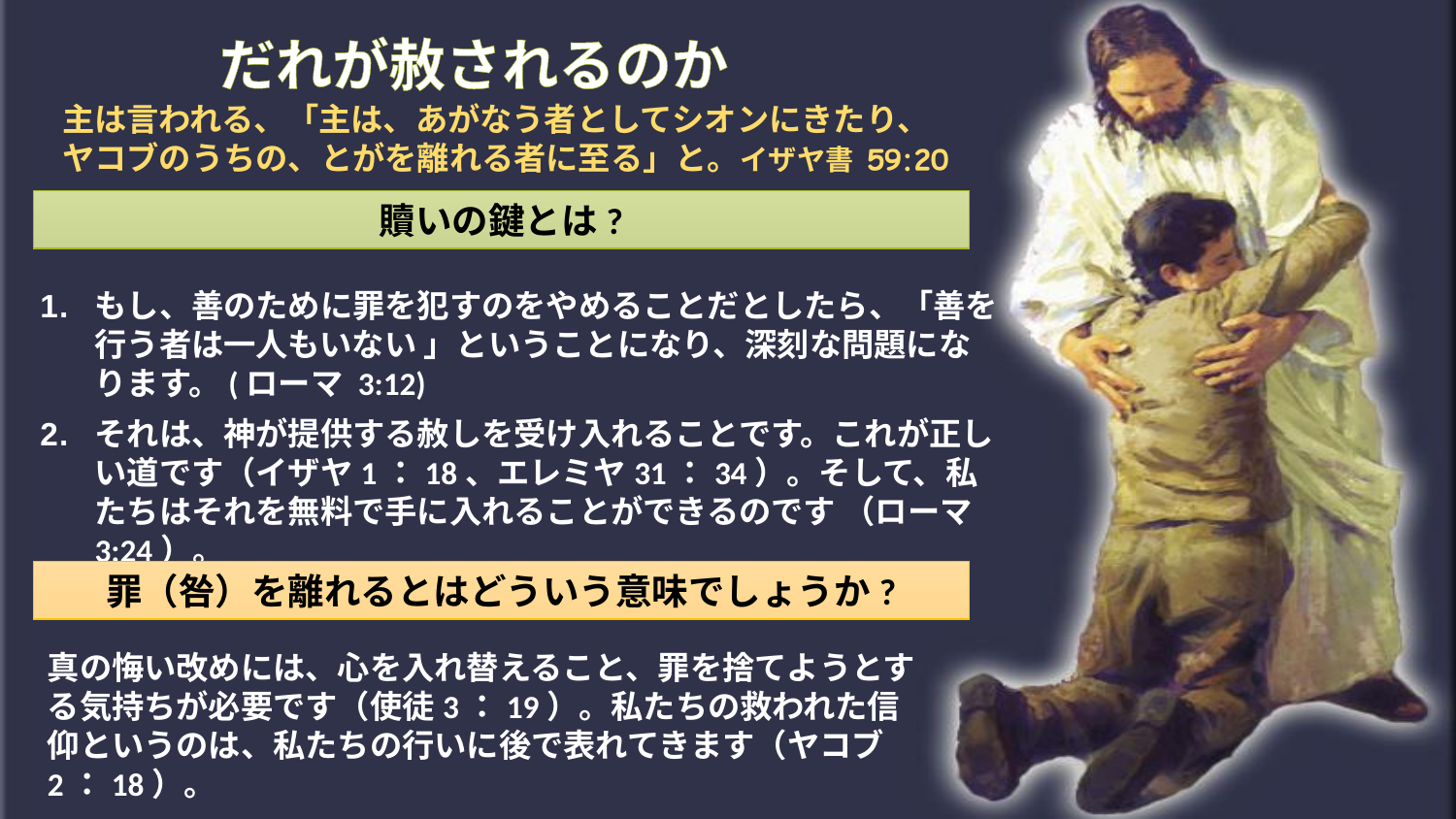

だれが赦されるのか
主は言われる、「主は、あがなう者としてシオンにきたり、
ヤコブのうちの、とがを離れる者に至る」と。イザヤ書 59:20
贖いの鍵とは?
もし、善のために罪を犯すのをやめることだとしたら、「善を行う者は一人もいない 」ということになり、深刻な問題になります。(ローマ 3:12)
それは、神が提供する赦しを受け入れることです。これが正しい道です（イザヤ1：18、エレミヤ31：34）。そして、私たちはそれを無料で手に入れることができるのです （ローマ3:24）。
罪（咎）を離れるとはどういう意味でしょうか?
真の悔い改めには、心を入れ替えること、罪を捨てようとする気持ちが必要です（使徒3：19）。私たちの救われた信仰というのは、私たちの行いに後で表れてきます（ヤコブ2：18）。